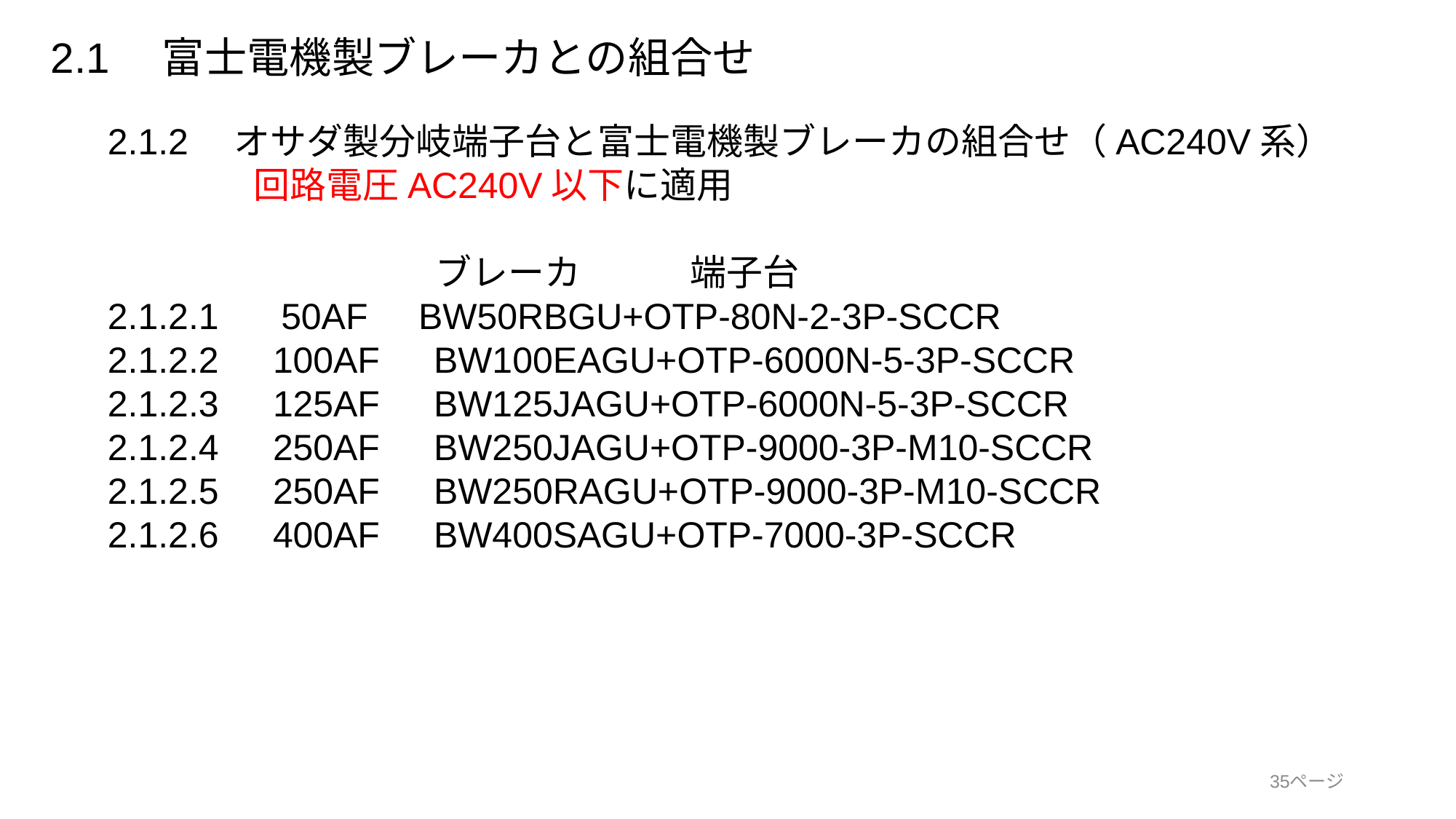

2.1　富士電機製ブレーカとの組合せ
2.1.2　オサダ製分岐端子台と富士電機製ブレーカの組合せ（AC240V系）
　　　　回路電圧AC240V以下に適用

　　　　　　　　　ブレーカ　　　端子台
2.1.2.1　 50AF     BW50RBGU+OTP-80N-2-3P-SCCR
2.1.2.2　100AF　BW100EAGU+OTP-6000N-5-3P-SCCR
2.1.2.3　125AF　BW125JAGU+OTP-6000N-5-3P-SCCR
2.1.2.4　250AF　BW250JAGU+OTP-9000-3P-M10-SCCR
2.1.2.5　250AF　BW250RAGU+OTP-9000-3P-M10-SCCR
2.1.2.6　400AF　BW400SAGU+OTP-7000-3P-SCCR
35ページ